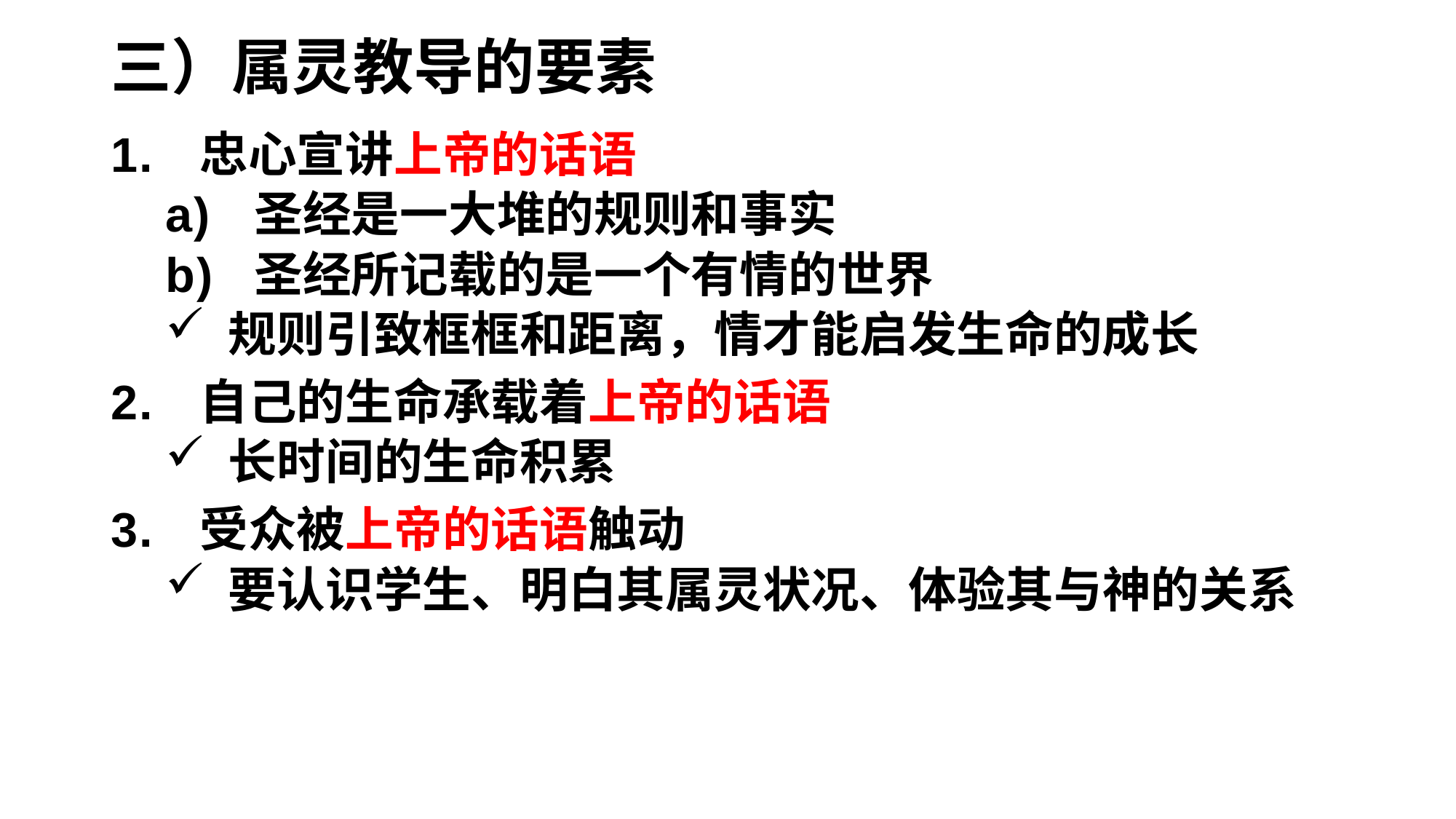

# 三）属灵教导的要素
忠心宣讲上帝的话语
圣经是一大堆的规则和事实
圣经所记载的是一个有情的世界
 规则引致框框和距离，情才能启发生命的成长
自己的生命承载着上帝的话语
 长时间的生命积累
受众被上帝的话语触动
 要认识学生、明白其属灵状况、体验其与神的关系